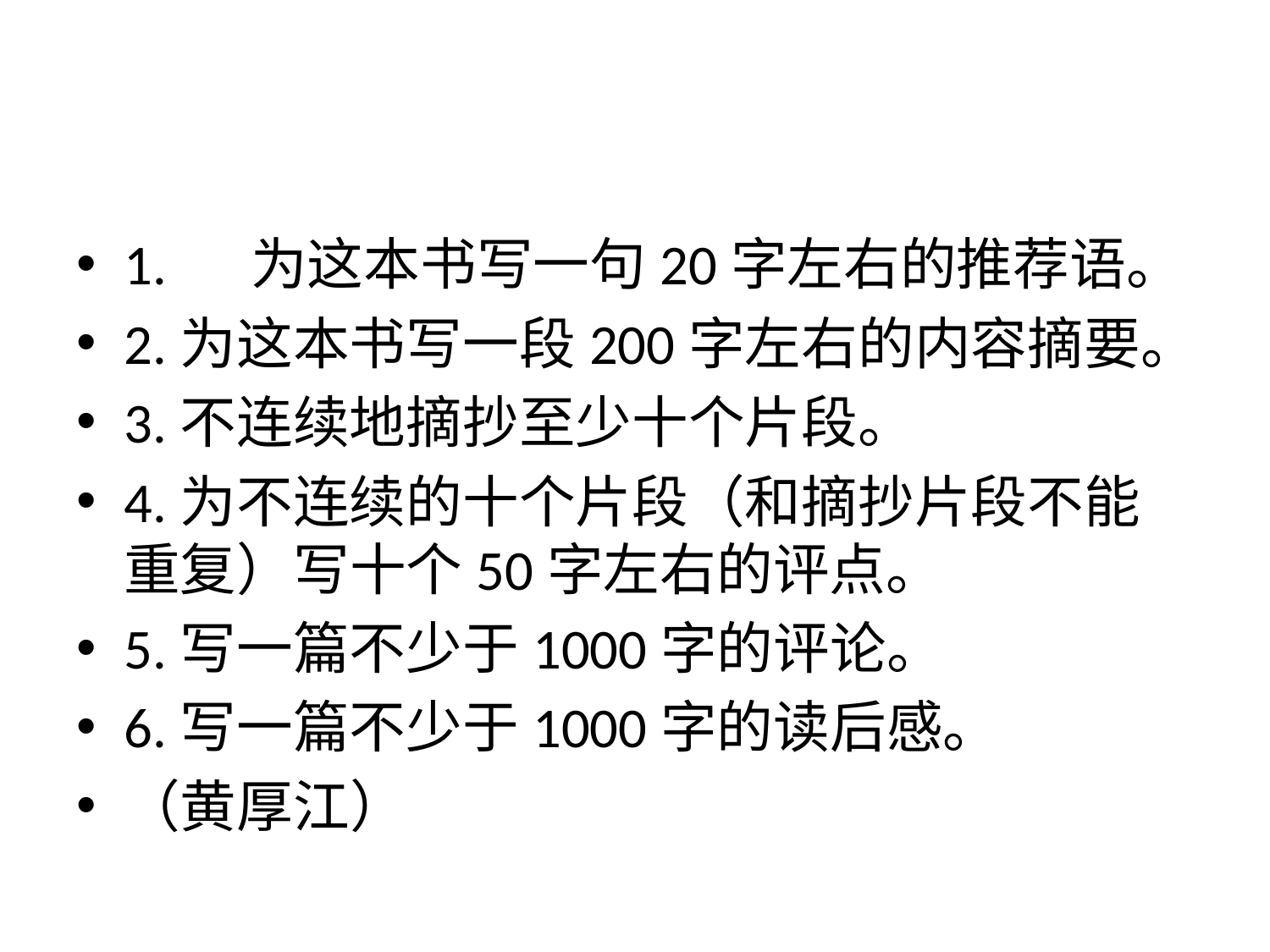

#
1.	为这本书写一句20字左右的推荐语。
2.为这本书写一段200字左右的内容摘要。
3.不连续地摘抄至少十个片段。
4.为不连续的十个片段（和摘抄片段不能重复）写十个50字左右的评点。
5.写一篇不少于1000字的评论。
6.写一篇不少于1000字的读后感。
（黄厚江）